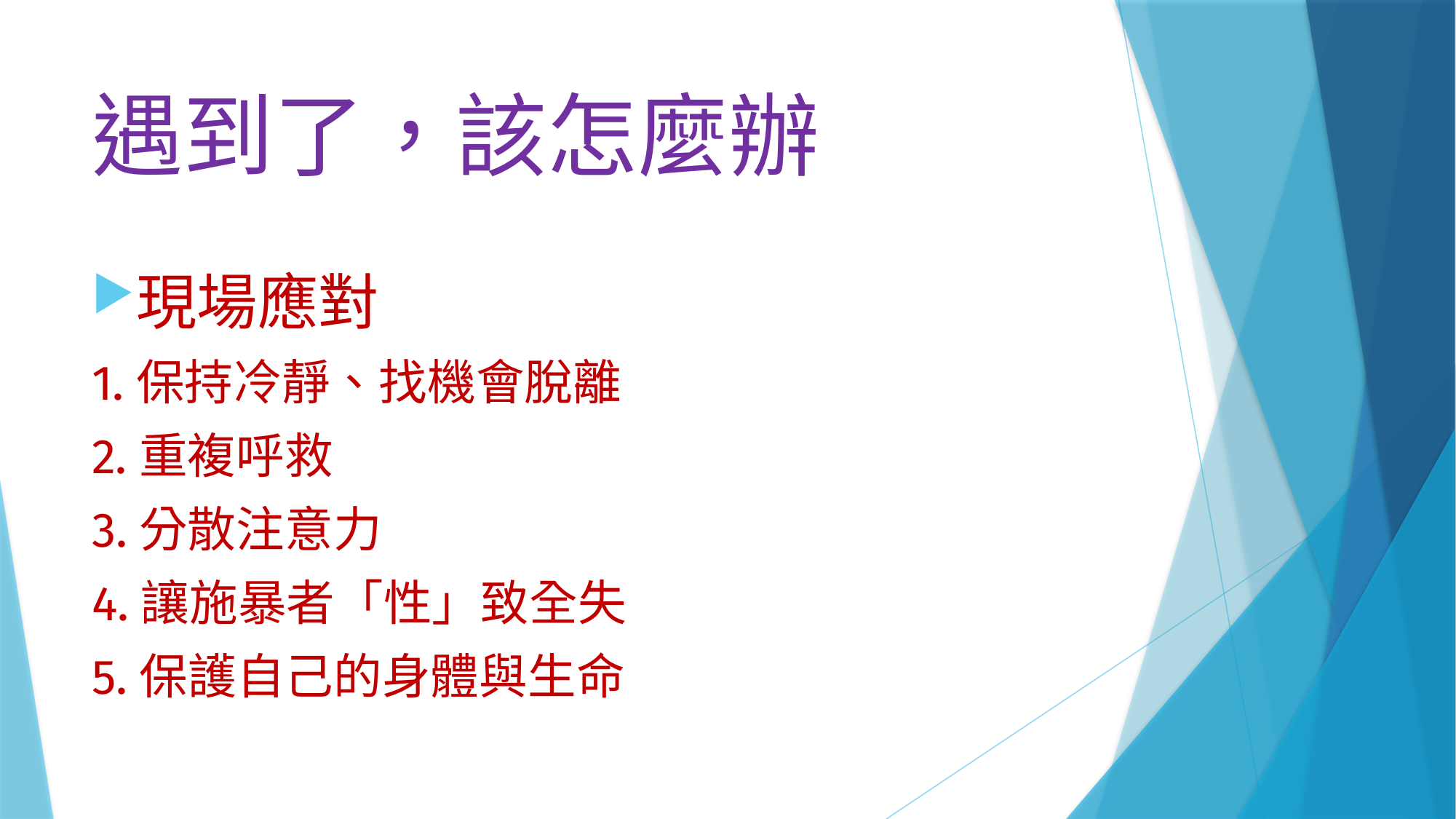

# 遇到了，該怎麼辦
現場應對
1.保持冷靜、找機會脫離
2.重複呼救
3.分散注意力
4.讓施暴者「性」致全失
5.保護自己的身體與生命